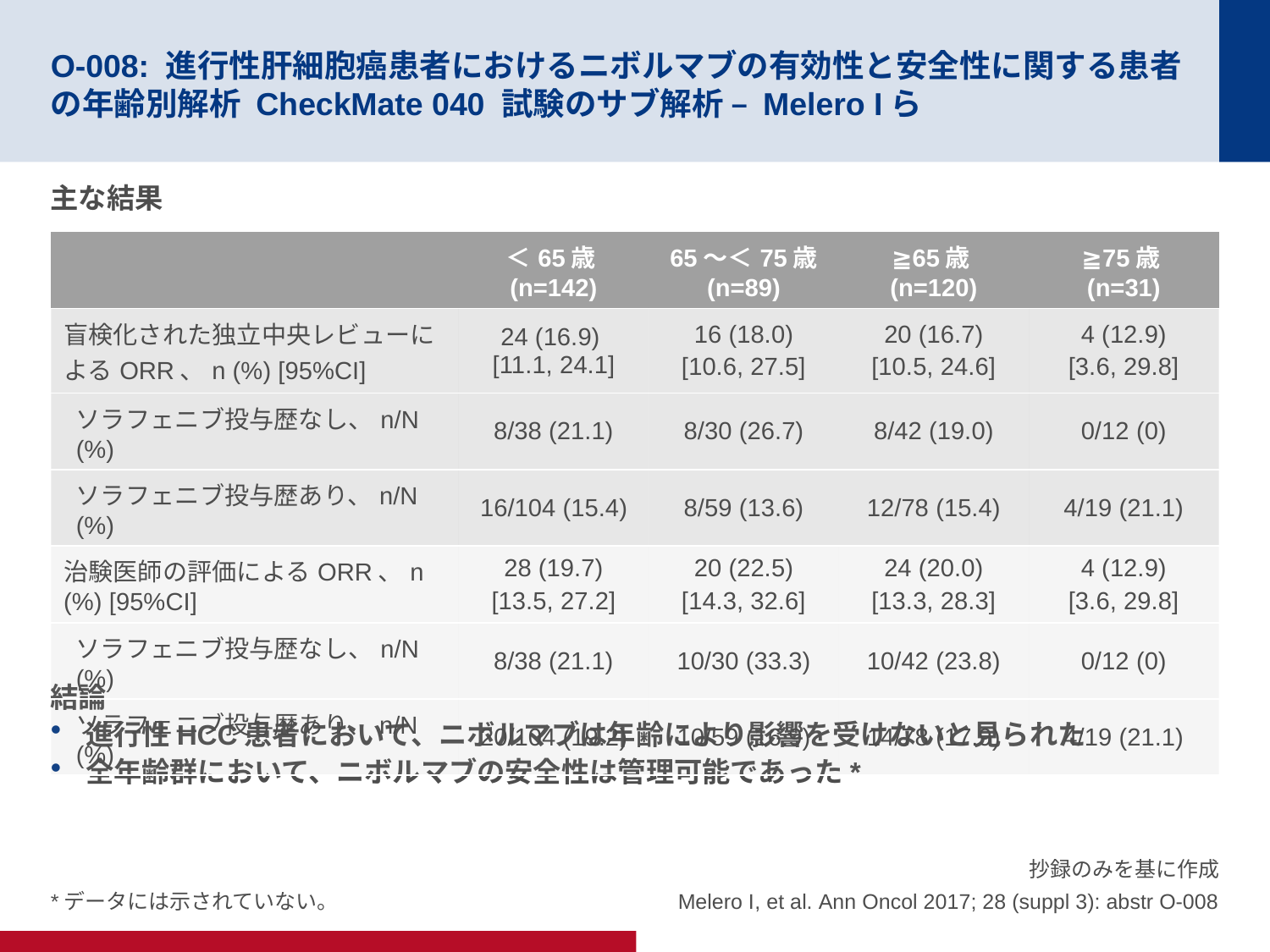

# O-008: 進行性肝細胞癌患者におけるニボルマブの有効性と安全性に関する患者の年齢別解析 CheckMate 040 試験のサブ解析 – Melero Iら
主な結果
結論
進行性HCC患者において、ニボルマブは年齢により影響を受けないと見られた
全年齢群において、ニボルマブの安全性は管理可能であった*
|  | ＜65歳 (n=142) | 65～＜75歳 (n=89) | ≧65歳 (n=120) | ≧75歳 (n=31) |
| --- | --- | --- | --- | --- |
| 盲検化された独立中央レビューによるORR、n (%) [95%CI] | 24 (16.9) [11.1, 24.1] | 16 (18.0) [10.6, 27.5] | 20 (16.7) [10.5, 24.6] | 4 (12.9) [3.6, 29.8] |
| ソラフェニブ投与歴なし、n/N (%) | 8/38 (21.1) | 8/30 (26.7) | 8/42 (19.0) | 0/12 (0) |
| ソラフェニブ投与歴あり、n/N (%) | 16/104 (15.4) | 8/59 (13.6) | 12/78 (15.4) | 4/19 (21.1) |
| 治験医師の評価によるORR、n (%) [95%CI] | 28 (19.7) [13.5, 27.2] | 20 (22.5) [14.3, 32.6] | 24 (20.0) [13.3, 28.3] | 4 (12.9) [3.6, 29.8] |
| ソラフェニブ投与歴なし、n/N (%) | 8/38 (21.1) | 10/30 (33.3) | 10/42 (23.8) | 0/12 (0) |
| ソラフェニブ投与歴あり、n/N (%) | 20/104 (19.2) | 10/59 (16.9) | 14/78 (17.9) | 4/19 (21.1) |
*データには示されていない。
抄録のみを基に作成
Melero I, et al. Ann Oncol 2017; 28 (suppl 3): abstr O-008